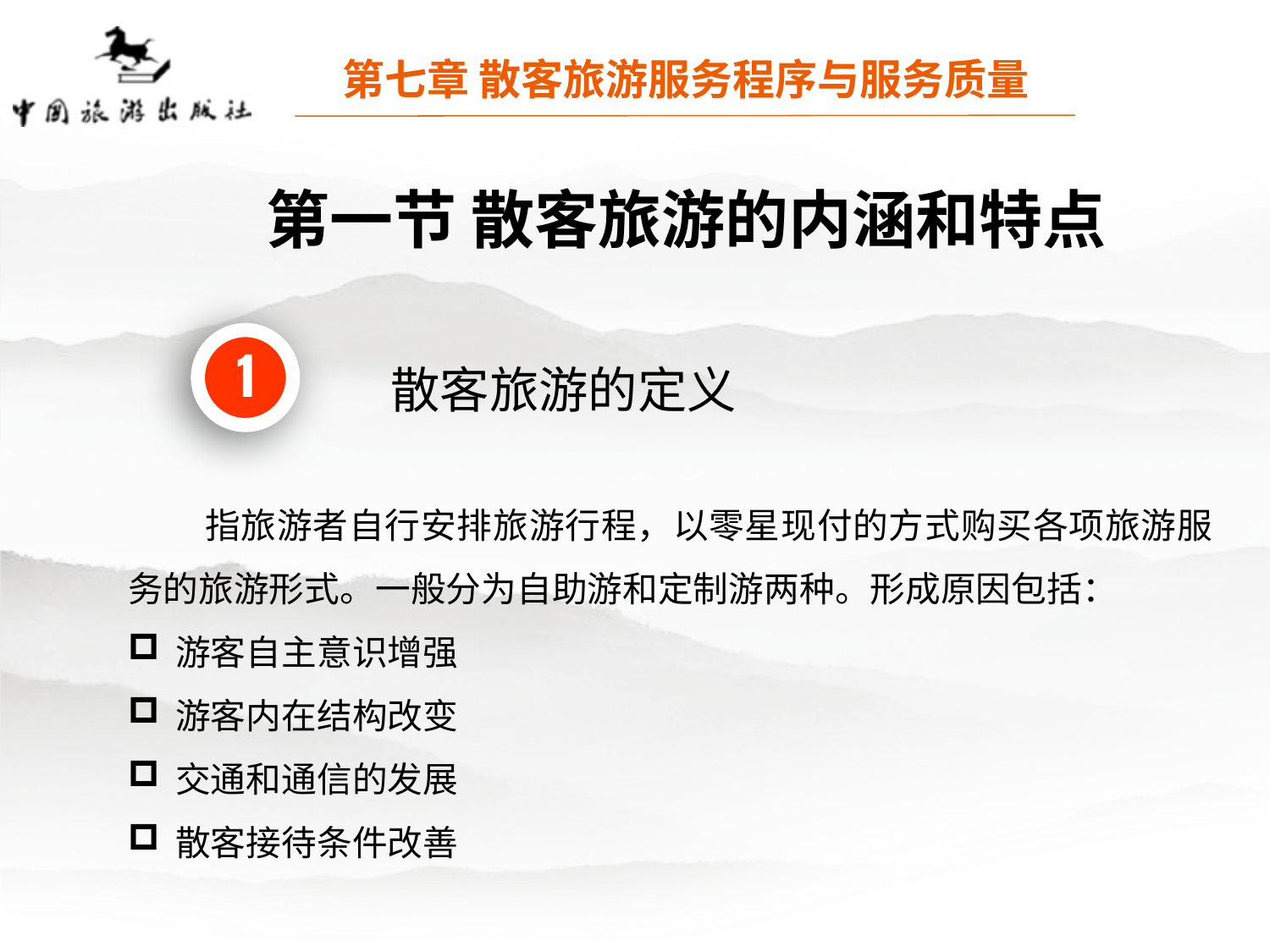

第七章 散客旅游服务程序与服务质量
第一节 散客旅游的内涵和特点
1
散客旅游的定义
        指旅游者自行安排旅游行程，以零星现付的方式购买各项旅游服务的旅游形式。一般分为自助游和定制游两种。形成原因包括：
游客自主意识增强
游客内在结构改变
交通和通信的发展
散客接待条件改善